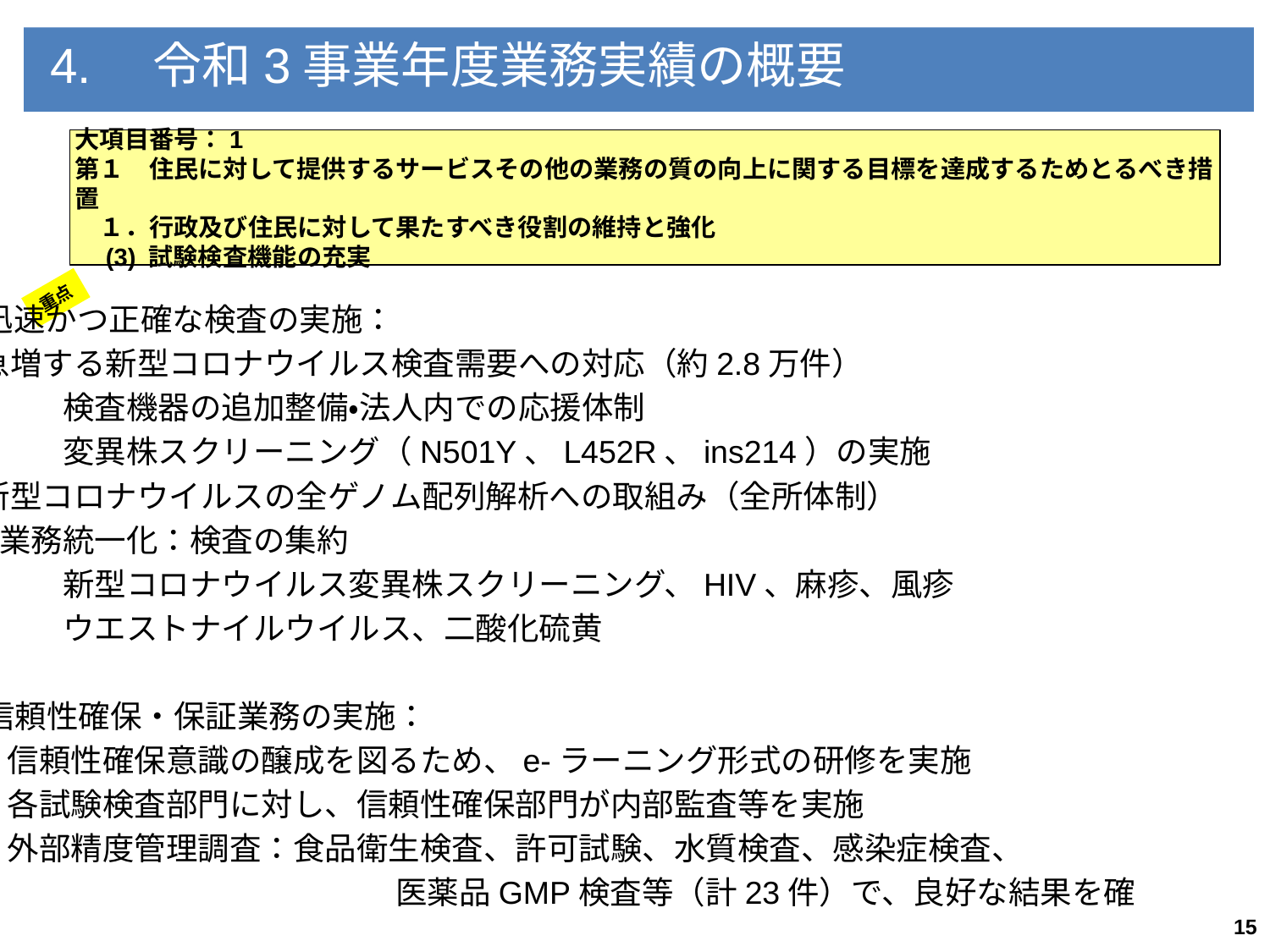

4.　令和3事業年度業務実績の概要
大項目番号：1
第１　住民に対して提供するサービスその他の業務の質の向上に関する目標を達成するためとるべき措置
　１．行政及び住民に対して果たすべき役割の維持と強化
　(3) 試験検査機能の充実
重点
○迅速かつ正確な検査の実施：
・急増する新型コロナウイルス検査需要への対応（約2.8万件）
　　　検査機器の追加整備・法人内での応援体制
　　　変異株スクリーニング（N501Y、L452R、ins214）の実施
・新型コロナウイルスの全ゲノム配列解析への取組み（全所体制）
・業務統一化：検査の集約
　　　新型コロナウイルス変異株スクリーニング、HIV、麻疹、風疹
　　　ウエストナイルウイルス、二酸化硫黄

○信頼性確保・保証業務の実施：
　・信頼性確保意識の醸成を図るため、e-ラーニング形式の研修を実施
　・各試験検査部門に対し、信頼性確保部門が内部監査等を実施
　・外部精度管理調査：食品衛生検査、許可試験、水質検査、感染症検査、
　　　　　　　　　　　　　　 医薬品GMP検査等（計23件）で、良好な結果を確認
15